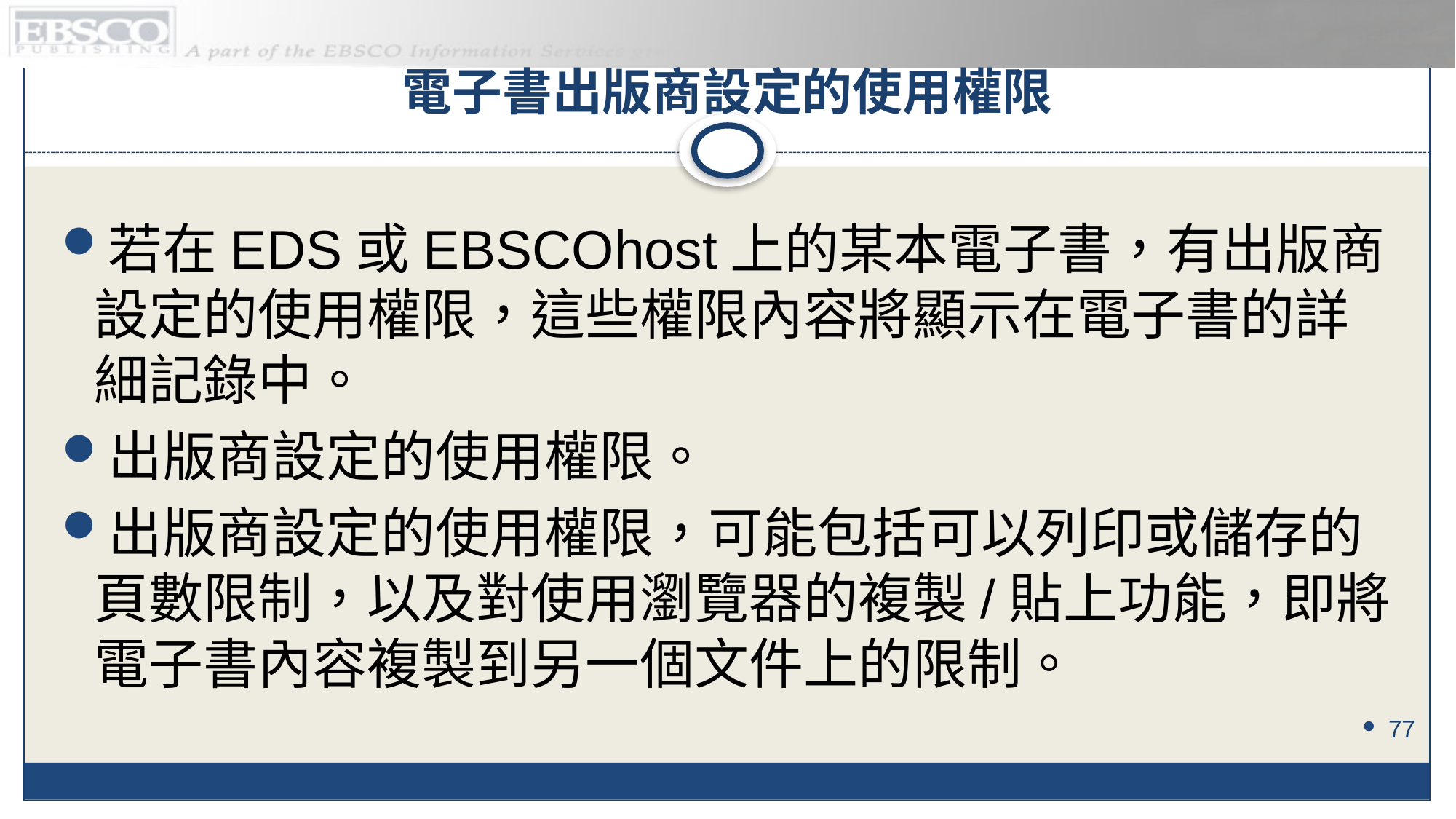

電子書出版商設定的使用權限
若在EDS或EBSCOhost上的某本電子書，有出版商設定的使用權限，這些權限內容將顯示在電子書的詳細記錄中。
出版商設定的使用權限。
出版商設定的使用權限，可能包括可以列印或儲存的頁數限制，以及對使用瀏覽器的複製/貼上功能，即將電子書內容複製到另一個文件上的限制。

77